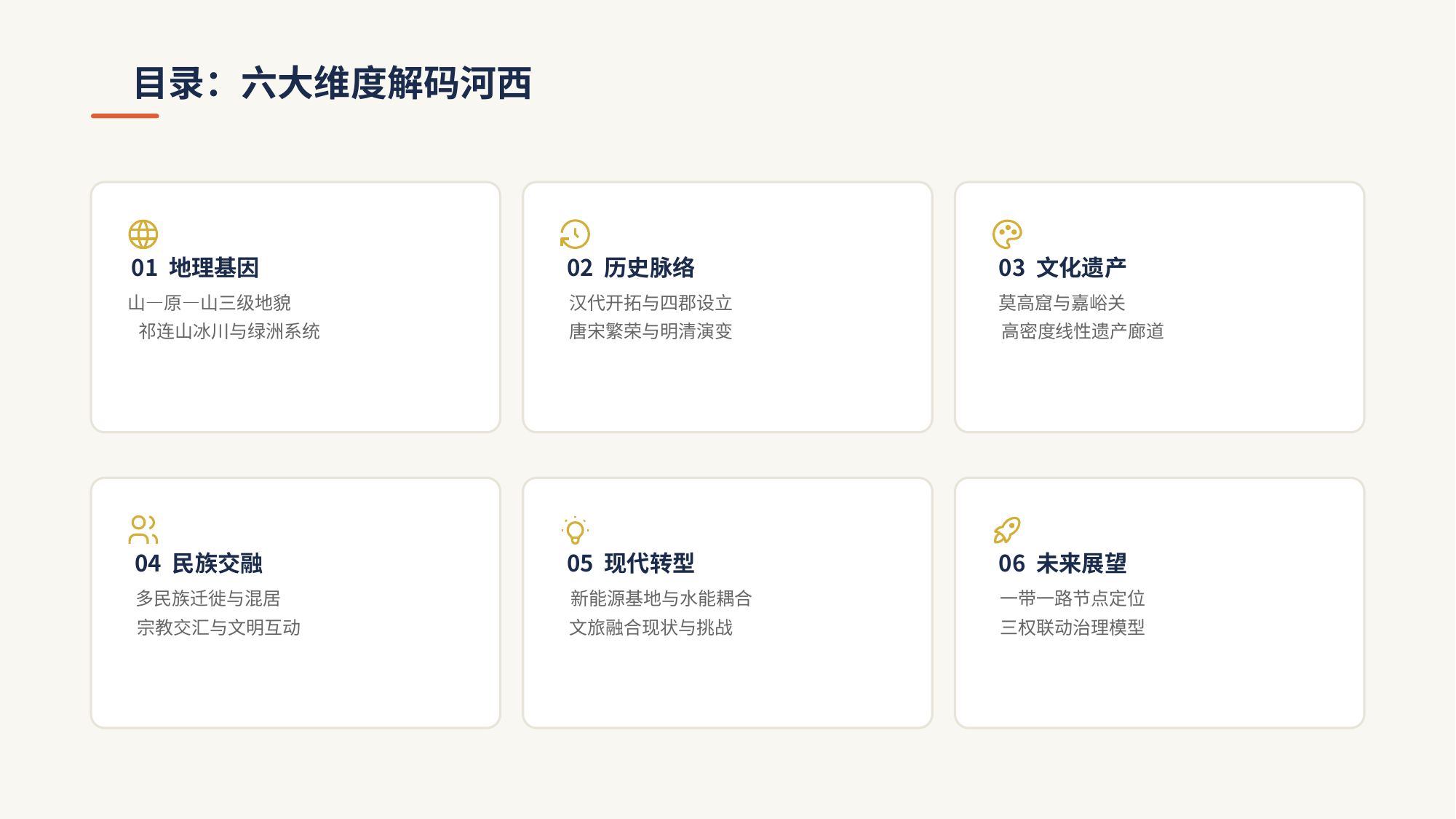

目录：六大维度解码河西

01 地理基因
山—原—山三级地貌
祁连山冰川与绿洲系统

02 历史脉络
汉代开拓与四郡设立
唐宋繁荣与明清演变

03 文化遗产
莫高窟与嘉峪关
高密度线性遗产廊道

04 民族交融
多民族迁徙与混居
宗教交汇与文明互动

05 现代转型
新能源基地与水能耦合
文旅融合现状与挑战

06 未来展望
一带一路节点定位
三权联动治理模型